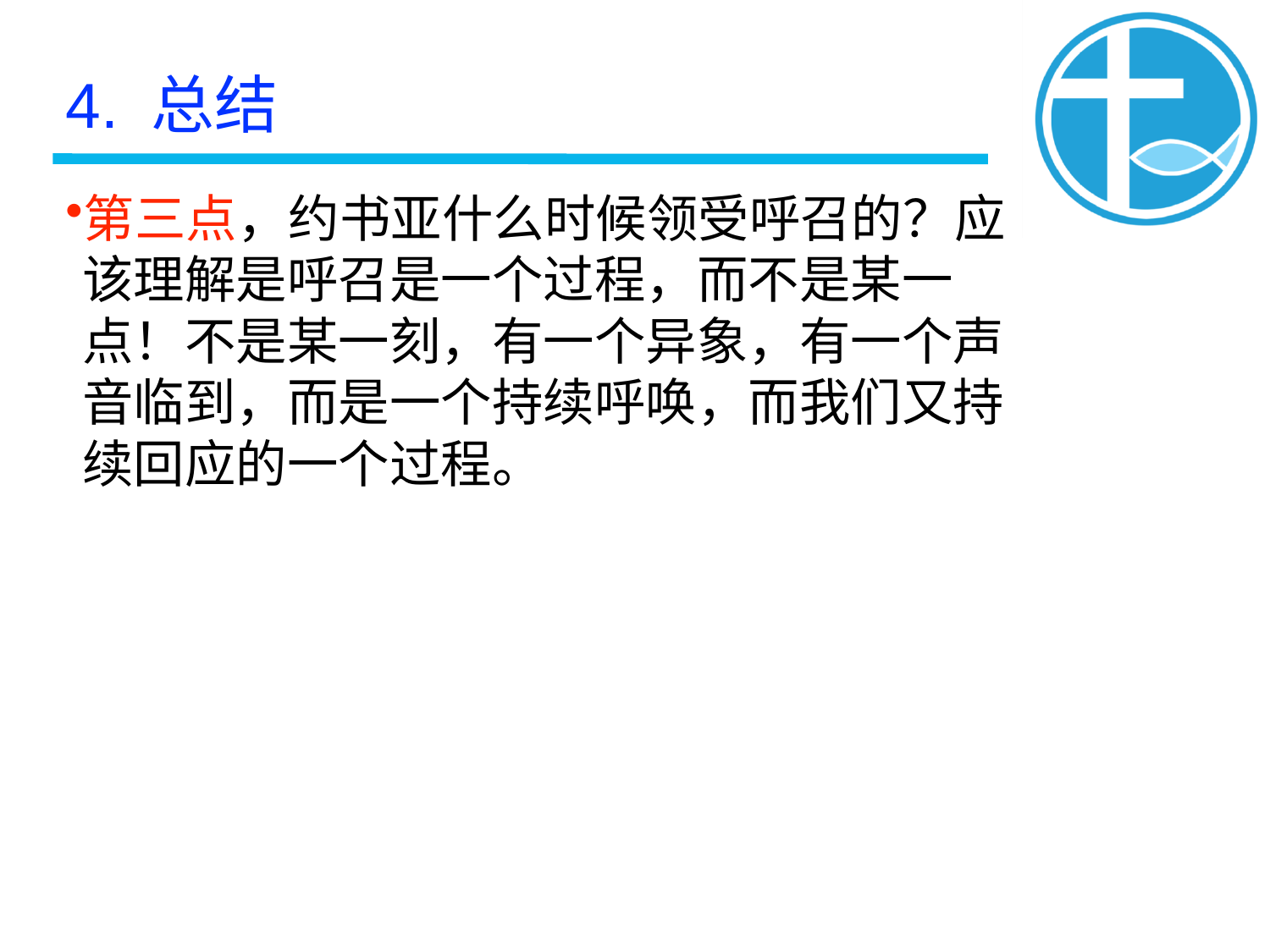

4. 总结
第三点，约书亚什么时候领受呼召的？应该理解是呼召是一个过程，而不是某一点！不是某一刻，有一个异象，有一个声音临到，而是一个持续呼唤，而我们又持续回应的一个过程。